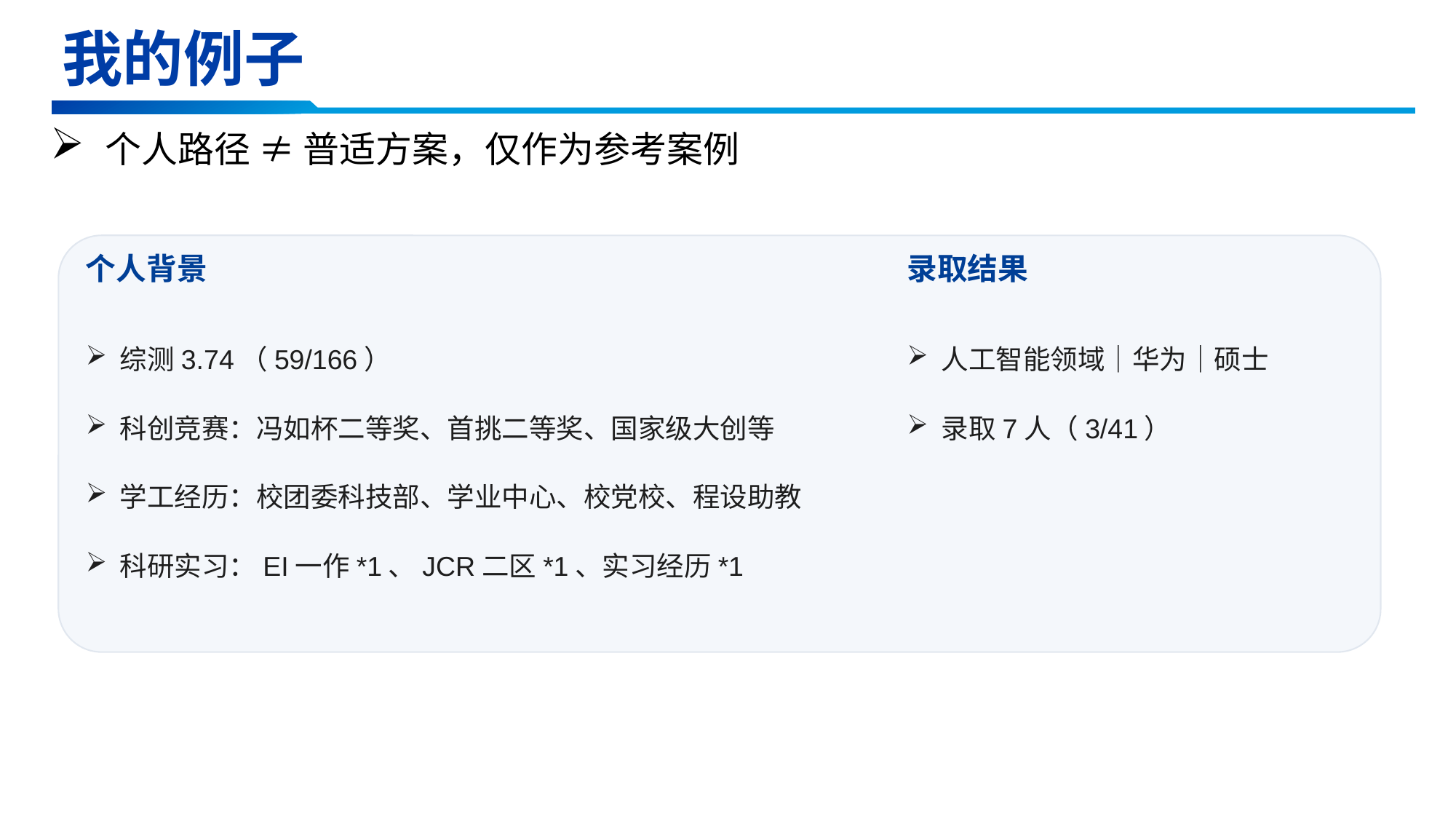

我的例子
2
个人路径 ≠ 普适方案，仅作为参考案例

个人背景
录取结果
综测3.74（59/166）

科创竞赛：冯如杯二等奖、首挑二等奖、国家级大创等
学工经历：校团委科技部、学业中心、校党校、程设助教

科研实习：EI一作*1、JCR二区*1、实习经历*1

人工智能领域｜华为｜硕士

录取7人（3/41）